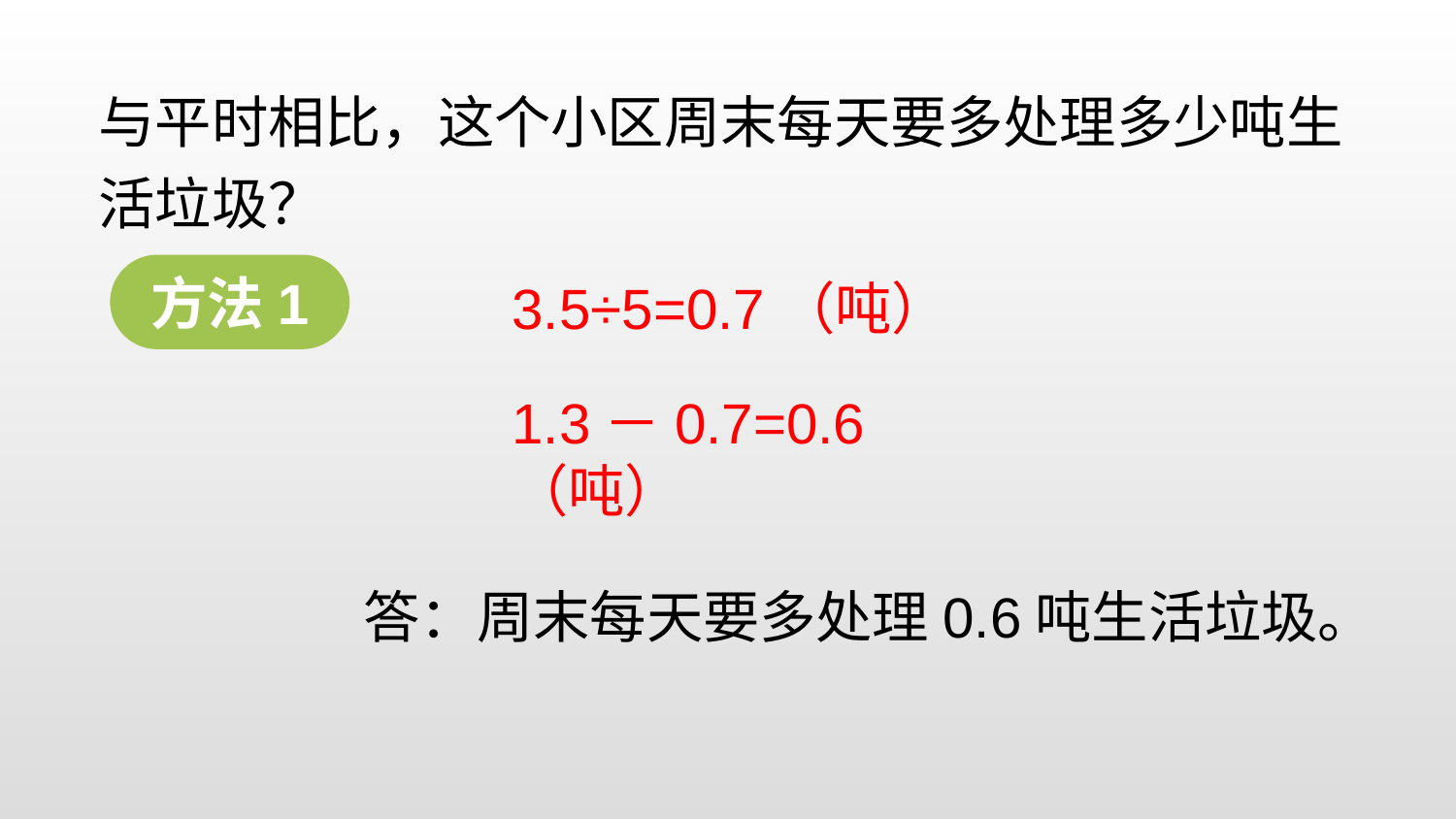

与平时相比，这个小区周末每天要多处理多少吨生活垃圾？
方法1
3.5÷5=0.7（吨）
1.3－0.7=0.6（吨）
答：周末每天要多处理0.6吨生活垃圾。